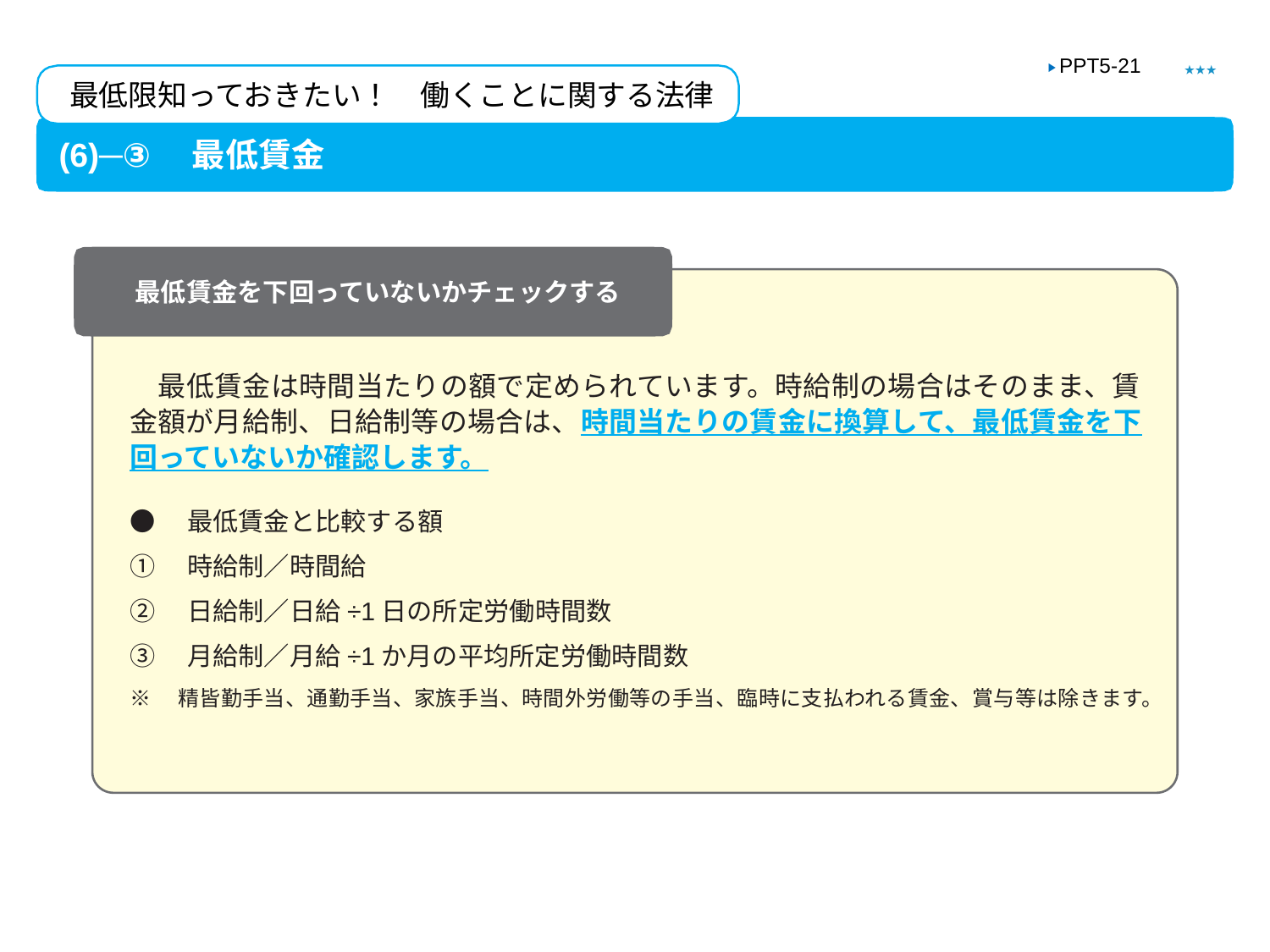

★★★
▶ PPT5-21

最低限知っておきたい！　働くことに関する法律

(6)─③　最低賃金

最低賃金を下回っていないかチェックする
　最低賃金は時間当たりの額で定められています。時給制の場合はそのまま、賃金額が月給制、日給制等の場合は、時間当たりの賃金に換算して、最低賃金を下回っていないか確認します。
●　最低賃金と比較する額
①　時給制／時間給
②　日給制／日給÷1日の所定労働時間数
③　月給制／月給÷1か月の平均所定労働時間数
※　精皆勤手当、通勤手当、家族手当、時間外労働等の手当、臨時に支払われる賃金、賞与等は除きます。